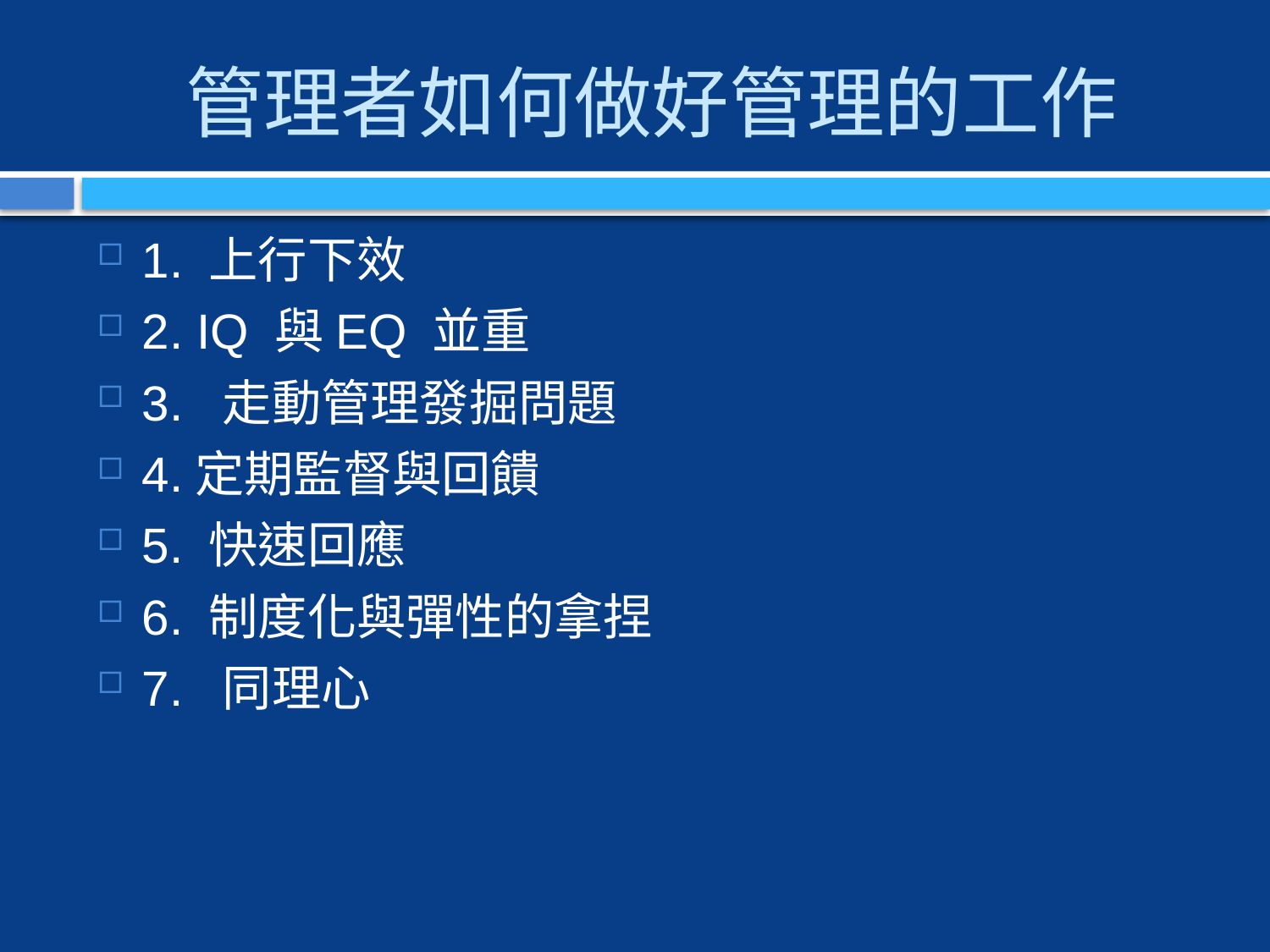

# 管理者如何做好管理的工作
1. 上行下效
2. IQ 與EQ 並重
3.  走動管理發掘問題
4.定期監督與回饋
5. 快速回應
6. 制度化與彈性的拿捏
7.  同理心